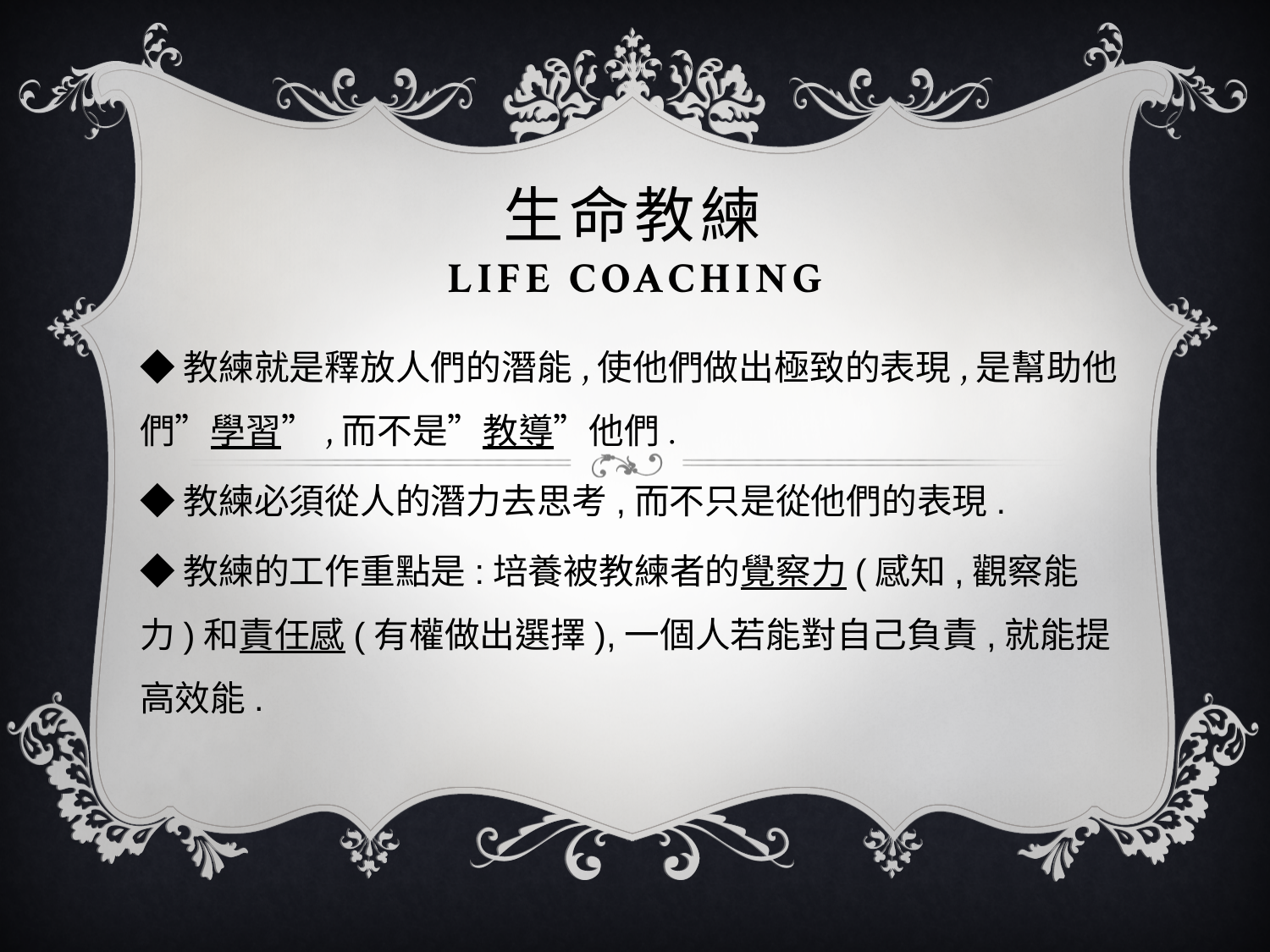

# 生命教練 Life coaching
◆教練就是釋放人們的潛能,使他們做出極致的表現,是幫助他們”學習”,而不是”教導”他們.
◆教練必須從人的潛力去思考,而不只是從他們的表現.
◆教練的工作重點是:培養被教練者的覺察力(感知,觀察能力)和責任感(有權做出選擇),一個人若能對自己負責,就能提高效能.